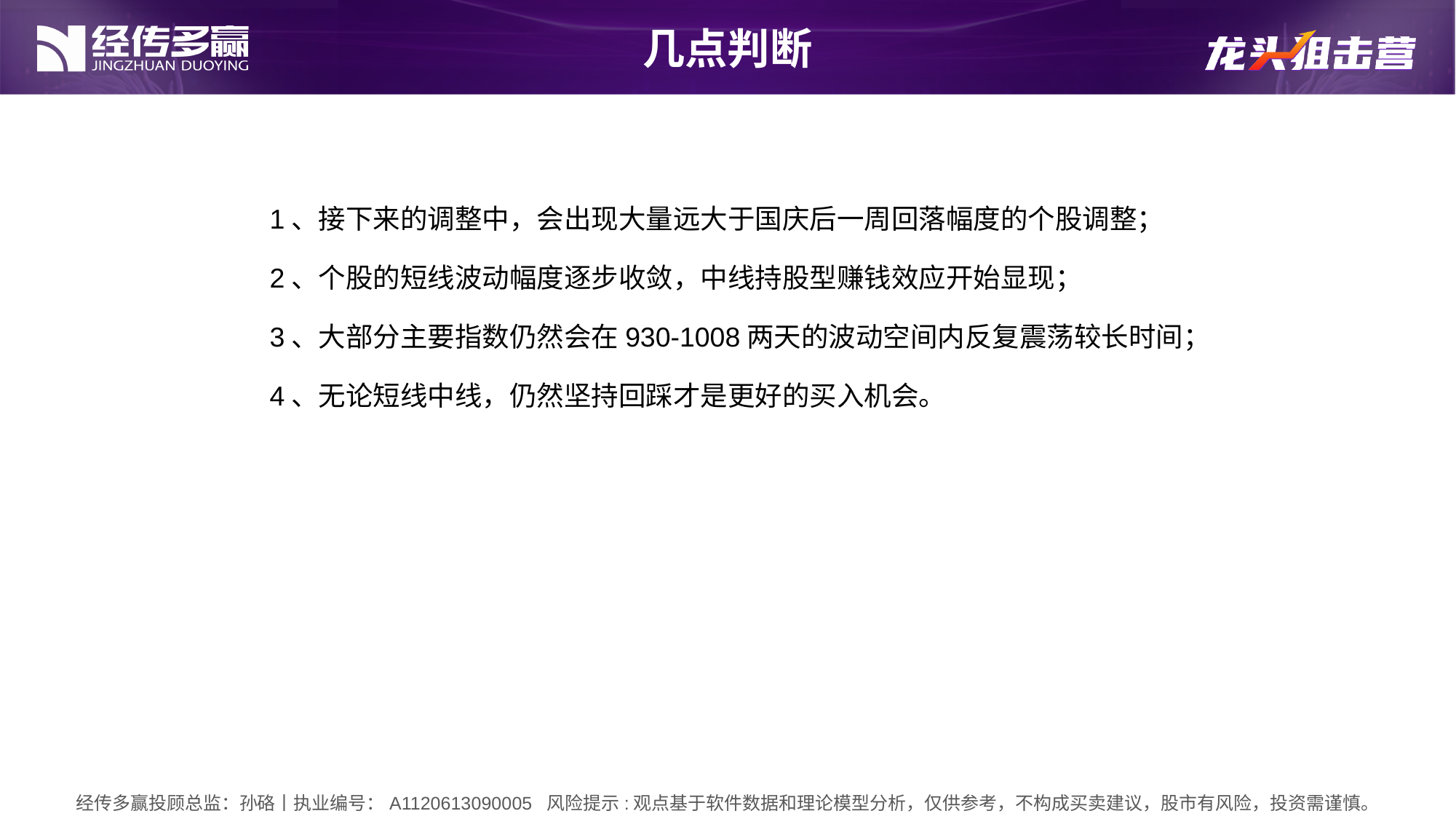

几点判断
1、接下来的调整中，会出现大量远大于国庆后一周回落幅度的个股调整；
2、个股的短线波动幅度逐步收敛，中线持股型赚钱效应开始显现；
3、大部分主要指数仍然会在930-1008两天的波动空间内反复震荡较长时间；
4、无论短线中线，仍然坚持回踩才是更好的买入机会。